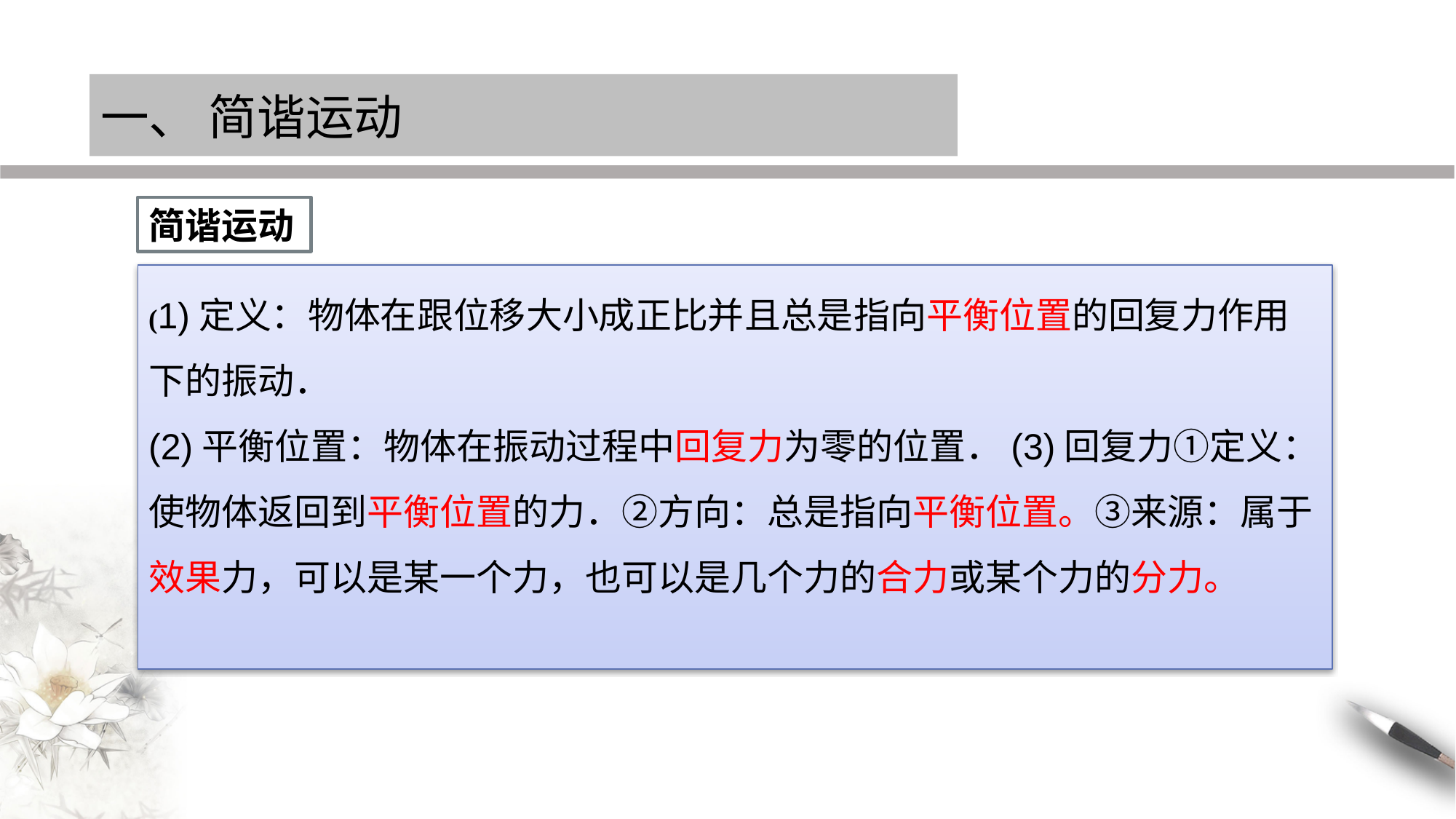

一、 简谐运动

简谐运动
(1)定义：物体在跟位移大小成正比并且总是指向平衡位置的回复力作用下的振动．
(2)平衡位置：物体在振动过程中回复力为零的位置．(3)回复力①定义：使物体返回到平衡位置的力．②方向：总是指向平衡位置。③来源：属于效果力，可以是某一个力，也可以是几个力的合力或某个力的分力。